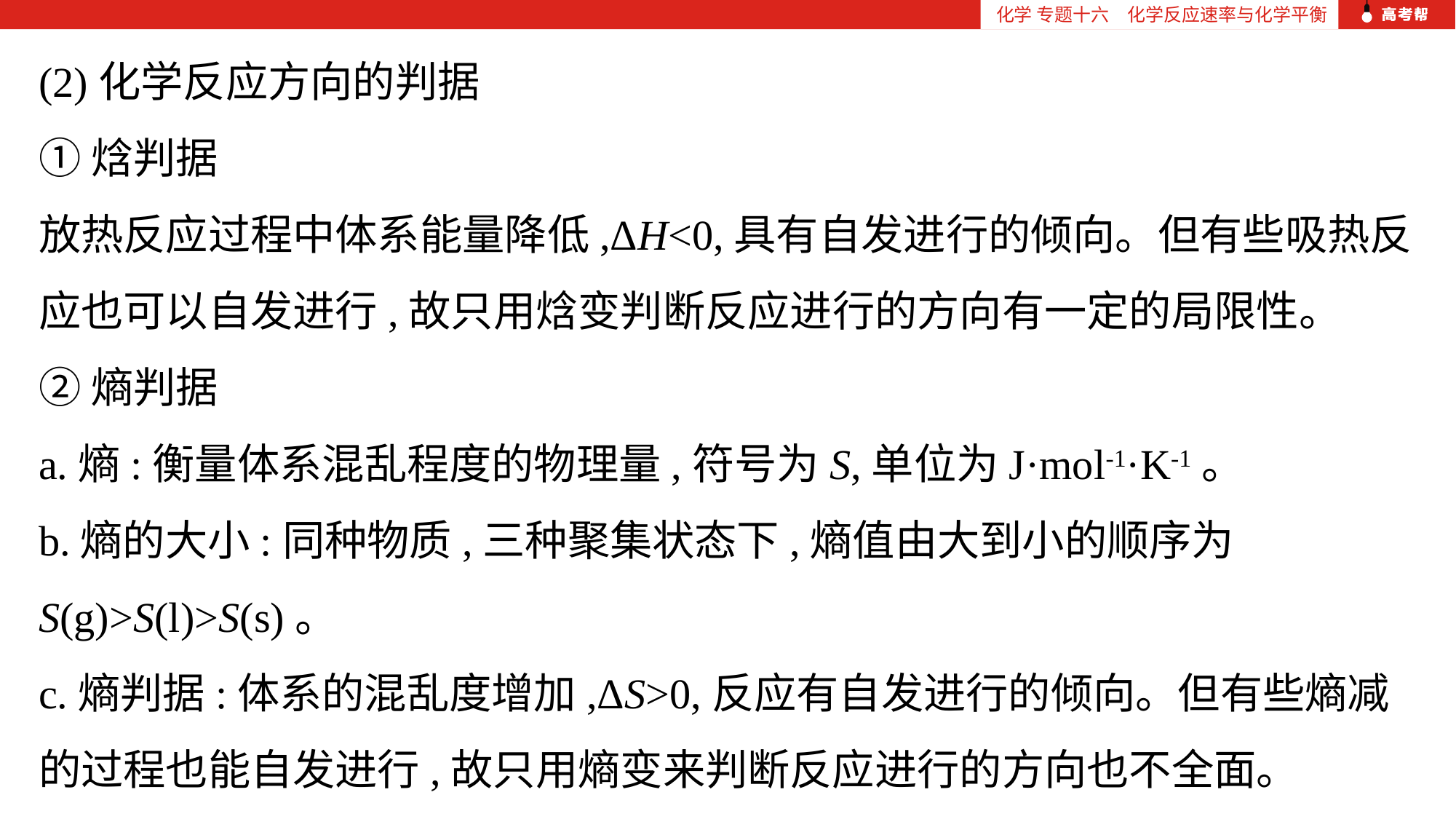

化学 专题十六　化学反应速率与化学平衡
(2)化学反应方向的判据
①焓判据
放热反应过程中体系能量降低,ΔH<0,具有自发进行的倾向。但有些吸热反应也可以自发进行,故只用焓变判断反应进行的方向有一定的局限性。
②熵判据
a.熵:衡量体系混乱程度的物理量,符号为S,单位为J·mol-1·K-1。
b.熵的大小:同种物质,三种聚集状态下,熵值由大到小的顺序为 S(g)>S(l)>S(s)。
c.熵判据:体系的混乱度增加,ΔS>0,反应有自发进行的倾向。但有些熵减的过程也能自发进行,故只用熵变来判断反应进行的方向也不全面。